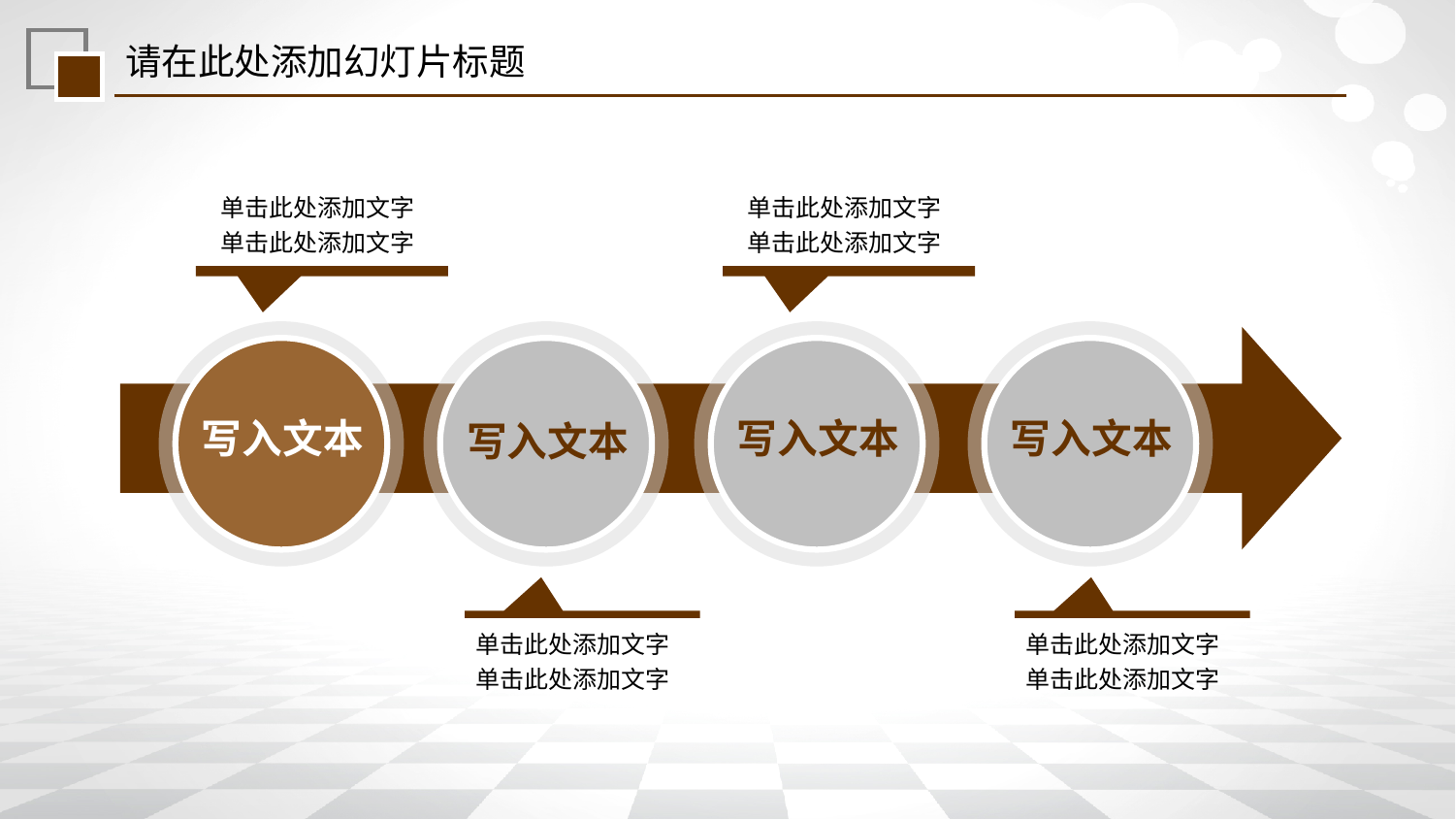

请在此处添加幻灯片标题
单击此处添加文字
单击此处添加文字
单击此处添加文字
单击此处添加文字

写入文本

写入文本

写入文本

写入文本

单击此处添加文字
单击此处添加文字
单击此处添加文字
单击此处添加文字